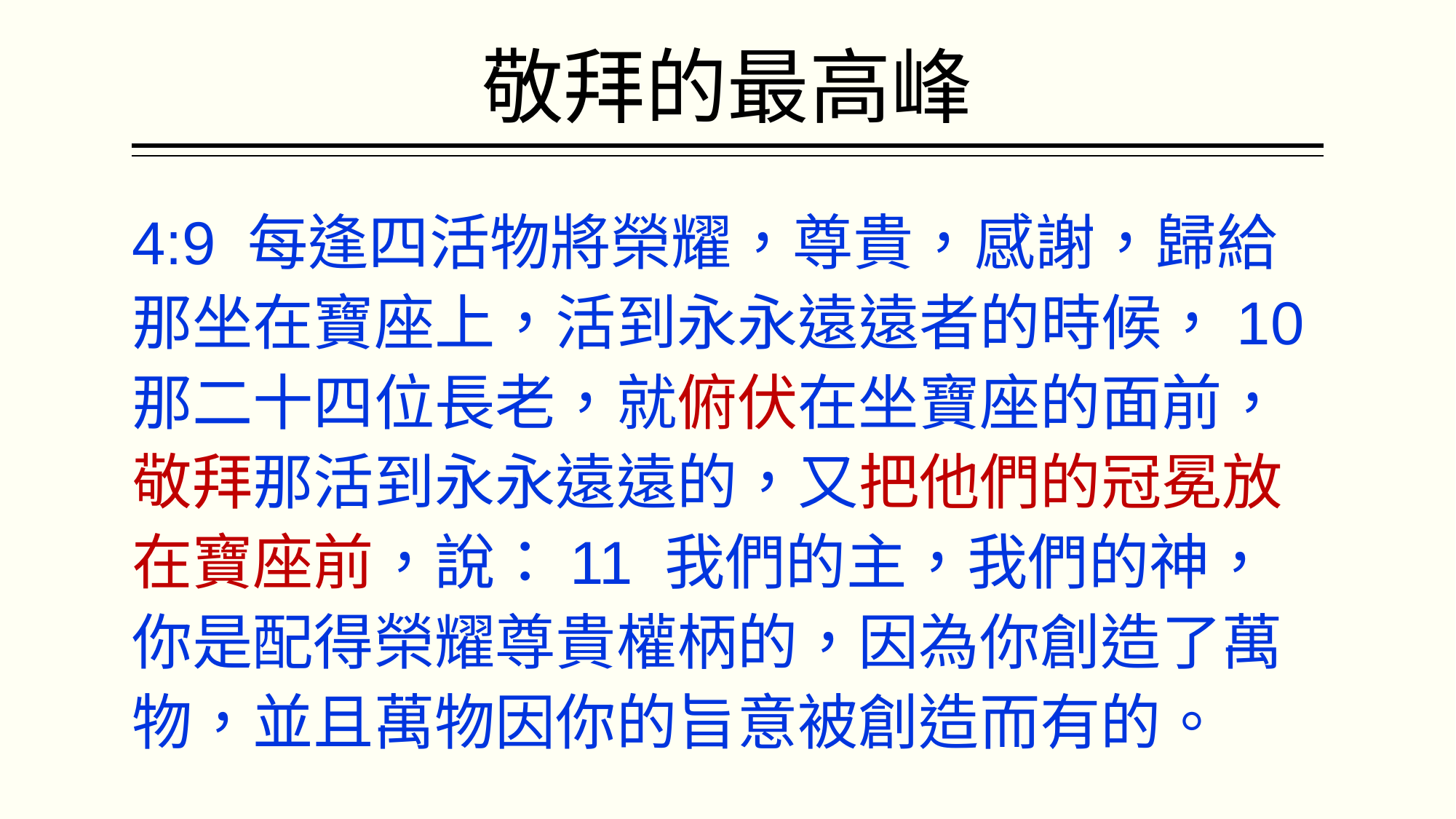

# 敬拜的最高峰
4:9 每逢四活物將榮耀，尊貴，感謝，歸給那坐在寶座上，活到永永遠遠者的時候，10 那二十四位長老，就俯伏在坐寶座的面前，敬拜那活到永永遠遠的，又把他們的冠冕放在寶座前，說：11 我們的主，我們的神，你是配得榮耀尊貴權柄的，因為你創造了萬物，並且萬物因你的旨意被創造而有的。